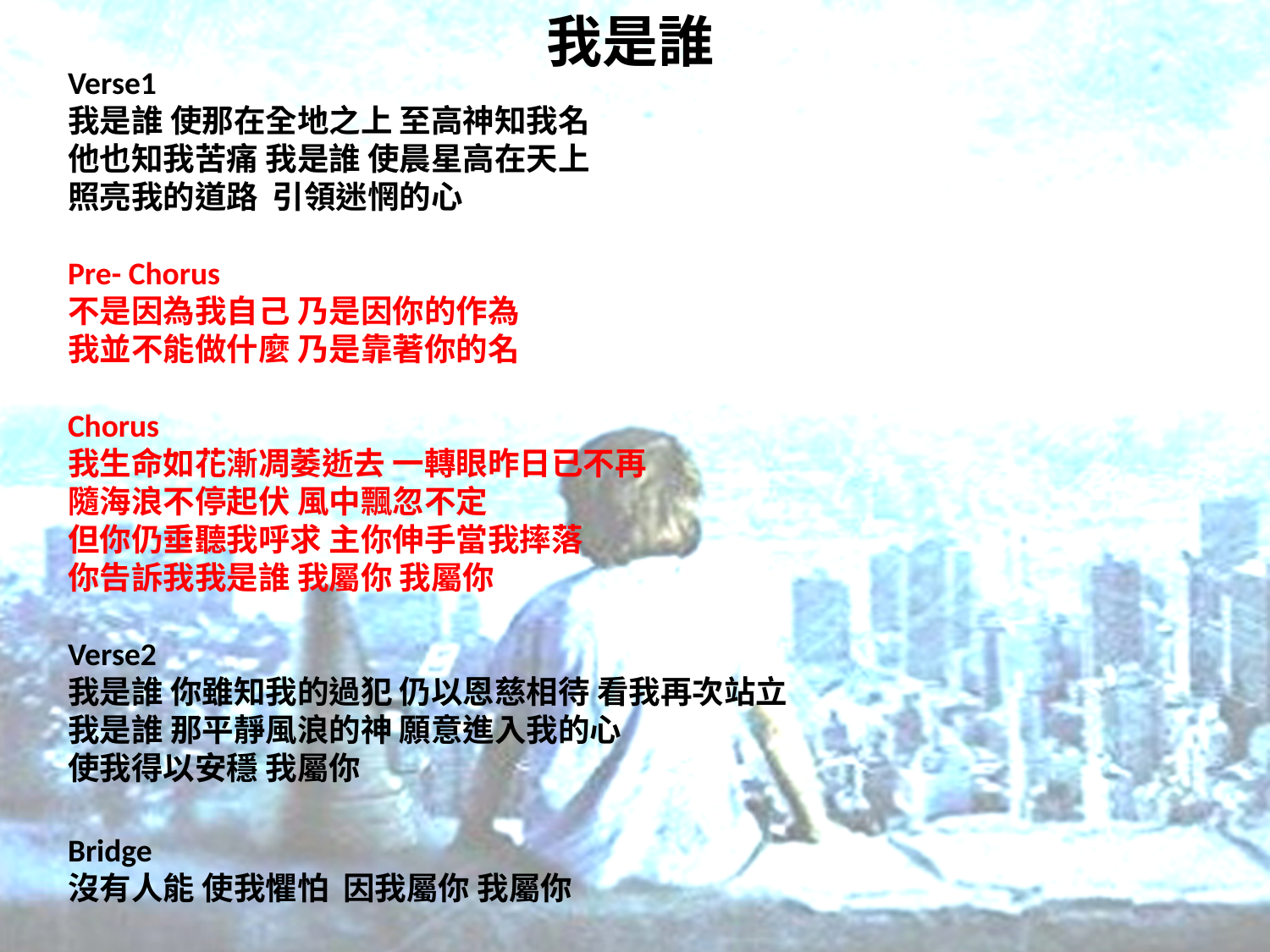

# 我是誰
Verse1
我是誰 使那在全地之上 至高神知我名
他也知我苦痛 我是誰 使晨星高在天上
照亮我的道路  引領迷惘的心
Pre- Chorus
不是因為我自己 乃是因你的作為
我並不能做什麼 乃是靠著你的名
Chorus
我生命如花漸凋萎逝去 一轉眼昨日已不再
隨海浪不停起伏 風中飄忽不定
但你仍垂聽我呼求 主你伸手當我摔落
你告訴我我是誰 我屬你 我屬你
Verse2
我是誰 你雖知我的過犯 仍以恩慈相待 看我再次站立
我是誰 那平靜風浪的神 願意進入我的心
使我得以安穩 我屬你
Bridge
沒有人能 使我懼怕  因我屬你 我屬你